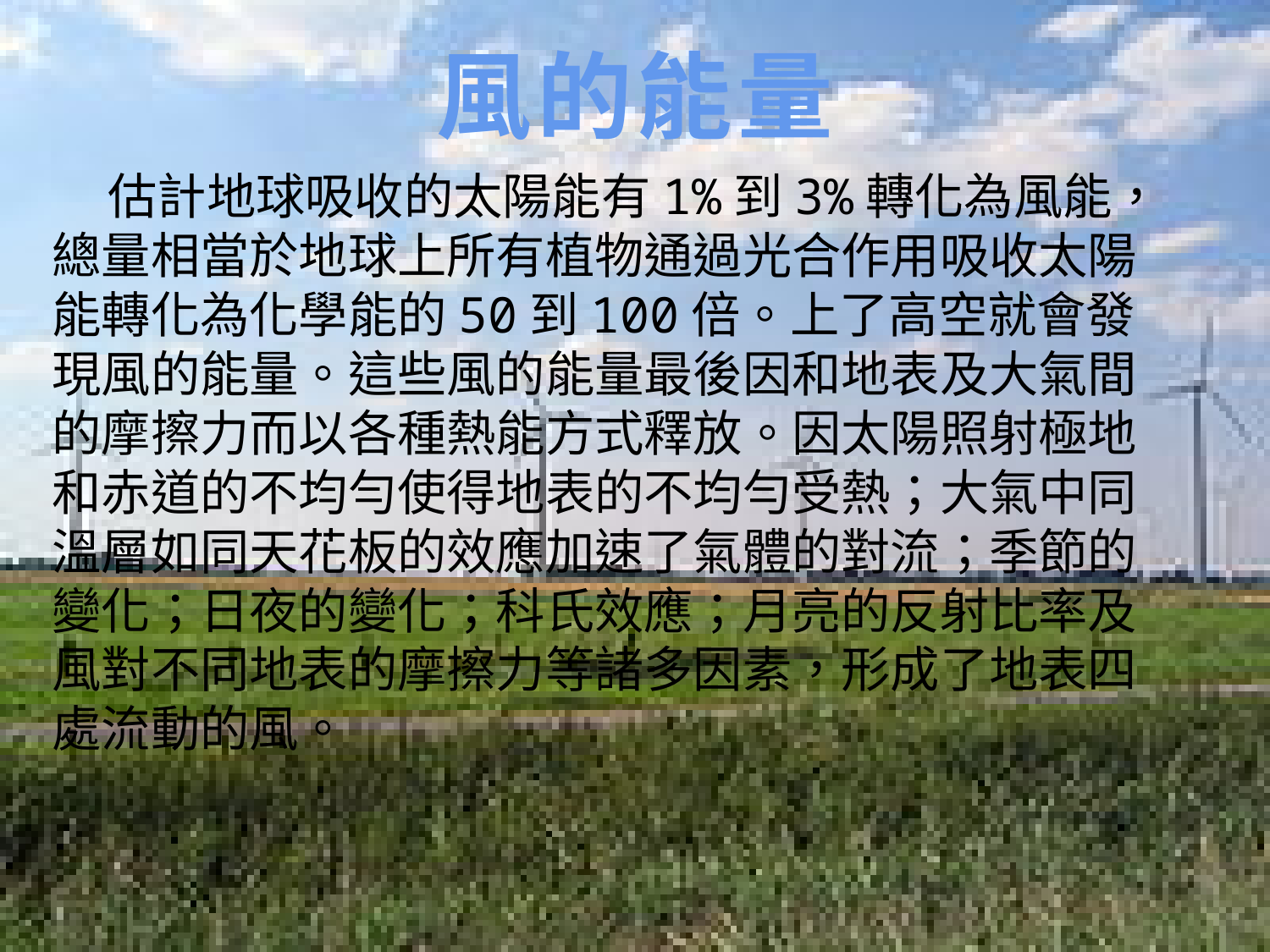

風的能量
    估計地球吸收的太陽能有1%到3%轉化為風能，總量相當於地球上所有植物通過光合作用吸收太陽能轉化為化學能的50到100倍。上了高空就會發現風的能量。這些風的能量最後因和地表及大氣間的摩擦力而以各種熱能方式釋放。因太陽照射極地和赤道的不均勻使得地表的不均勻受熱；大氣中同溫層如同天花板的效應加速了氣體的對流；季節的變化；日夜的變化；科氏效應；月亮的反射比率及風對不同地表的摩擦力等諸多因素，形成了地表四處流動的風。